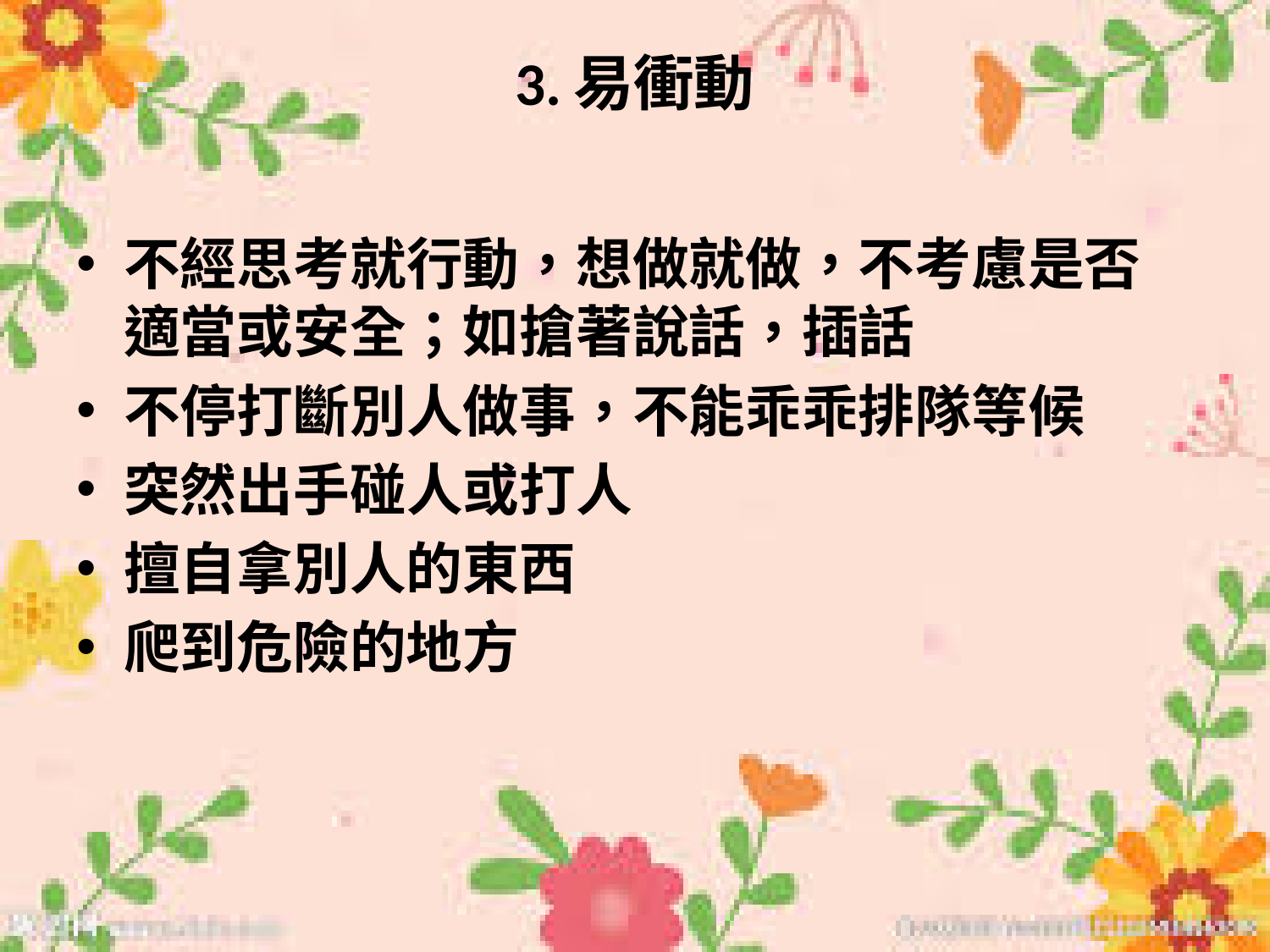

# 3.易衝動
不經思考就行動，想做就做，不考慮是否適當或安全；如搶著說話，插話
不停打斷別人做事，不能乖乖排隊等候
突然出手碰人或打人
擅自拿別人的東西
爬到危險的地方